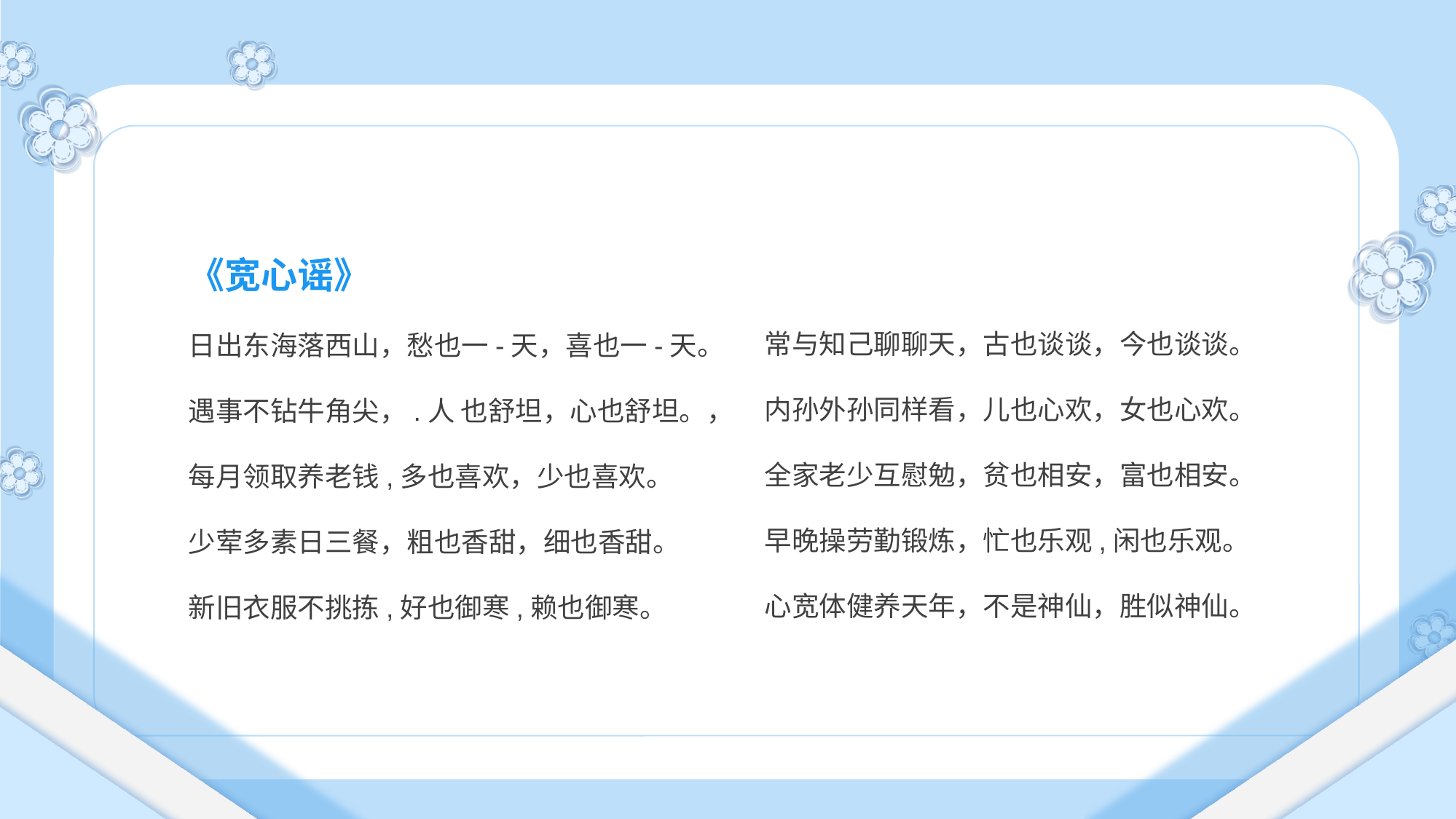

《宽心谣》
日出东海落西山，愁也一-天，喜也一-天。
遇事不钻牛角尖，.人 也舒坦，心也舒坦。，
每月领取养老钱,多也喜欢，少也喜欢。
少荤多素日三餐，粗也香甜，细也香甜。
新旧衣服不挑拣,好也御寒,赖也御寒。

常与知己聊聊天，古也谈谈，今也谈谈。
内孙外孙同样看，儿也心欢，女也心欢。
全家老少互慰勉，贫也相安，富也相安。
早晚操劳勤锻炼，忙也乐观,闲也乐观。
心宽体健养天年，不是神仙，胜似神仙。